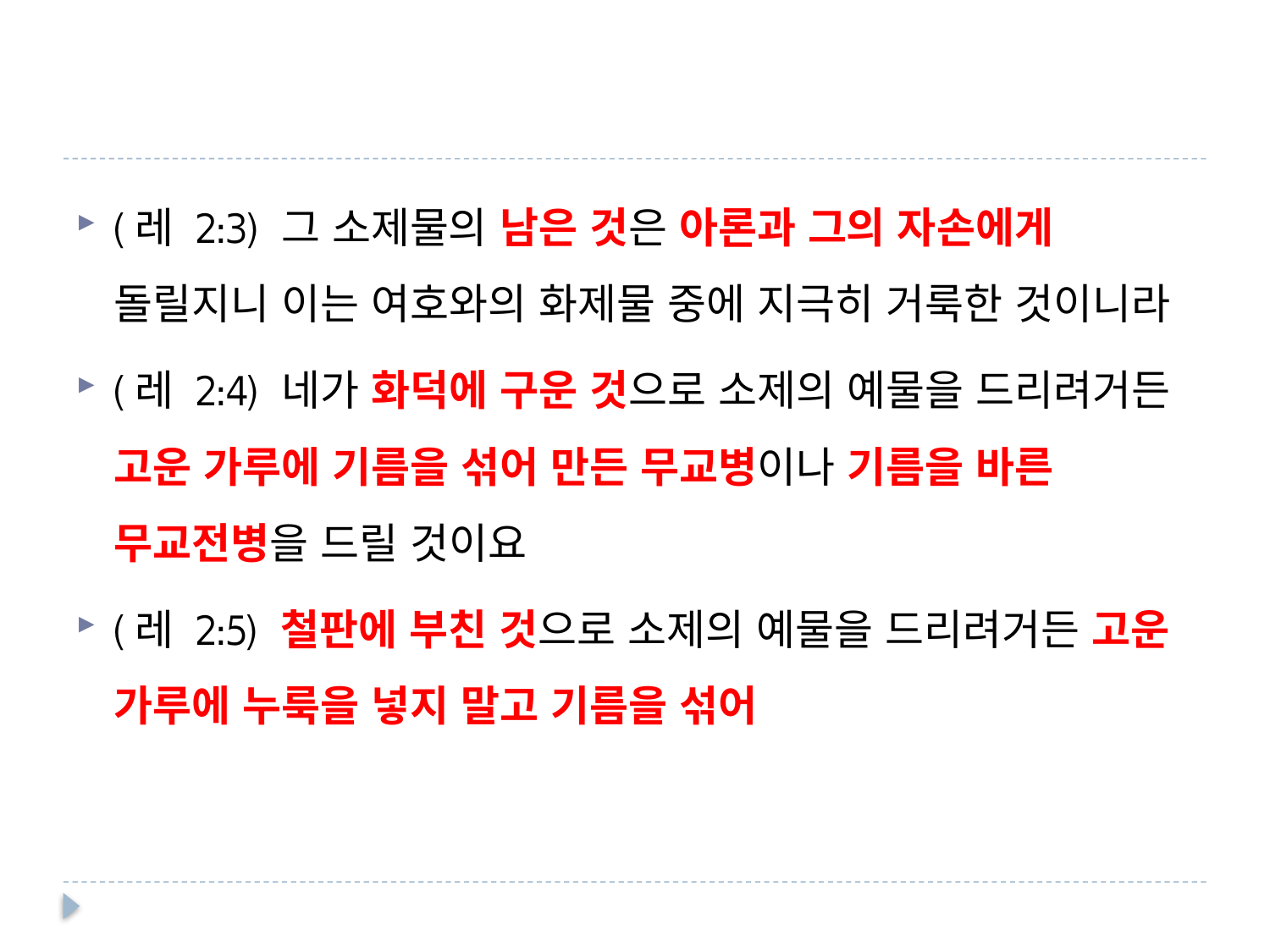

#
(레 2:3) 그 소제물의 남은 것은 아론과 그의 자손에게 돌릴지니 이는 여호와의 화제물 중에 지극히 거룩한 것이니라
(레 2:4) 네가 화덕에 구운 것으로 소제의 예물을 드리려거든 고운 가루에 기름을 섞어 만든 무교병이나 기름을 바른 무교전병을 드릴 것이요
(레 2:5) 철판에 부친 것으로 소제의 예물을 드리려거든 고운 가루에 누룩을 넣지 말고 기름을 섞어